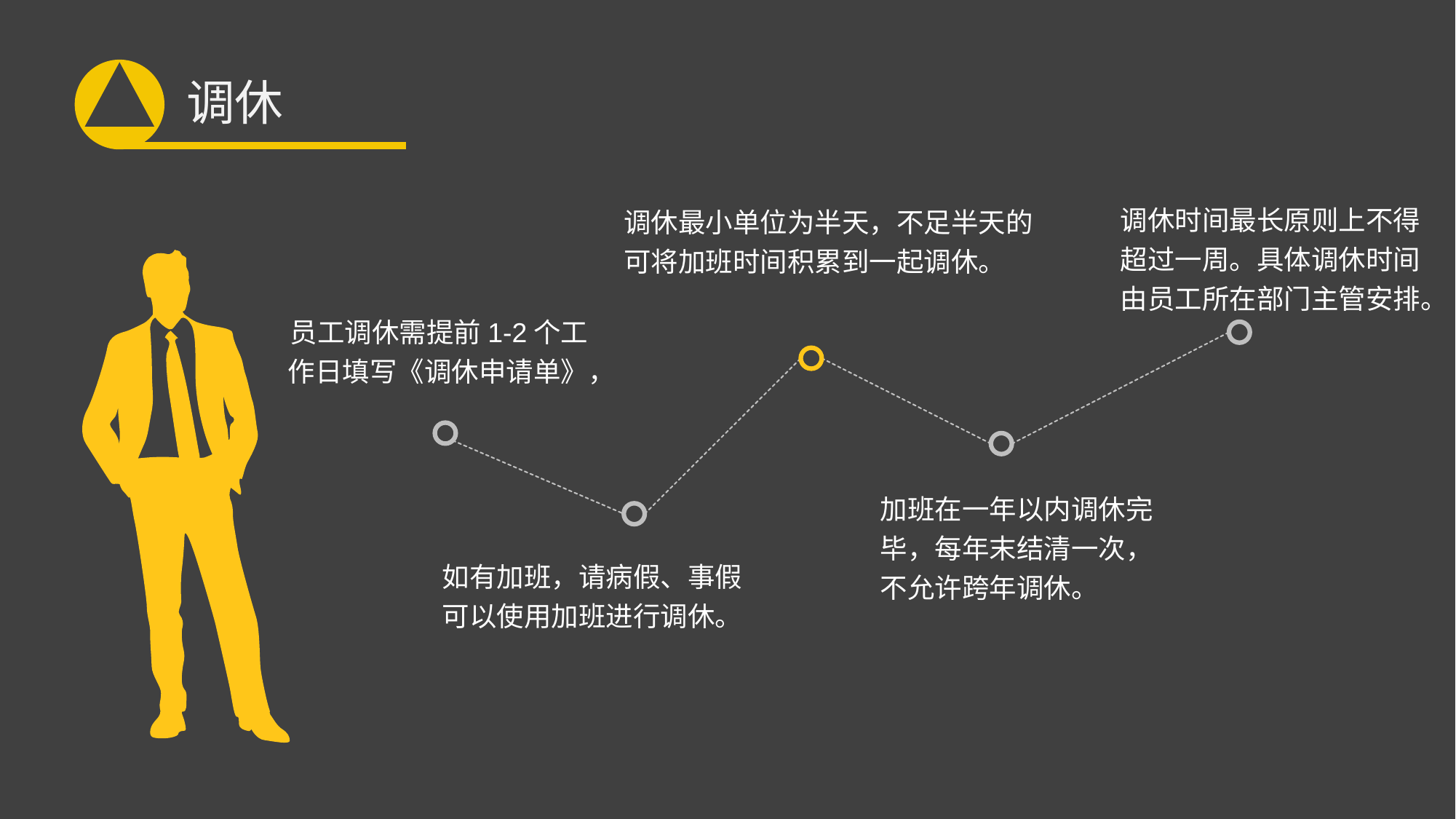

调休
调休最小单位为半天，不足半天的可将加班时间积累到一起调休。
调休时间最长原则上不得超过一周。具体调休时间由员工所在部门主管安排。
员工调休需提前1-2个工作日填写《调休申请单》，
加班在一年以内调休完毕，每年末结清一次，不允许跨年调休。
如有加班，请病假、事假可以使用加班进行调休。